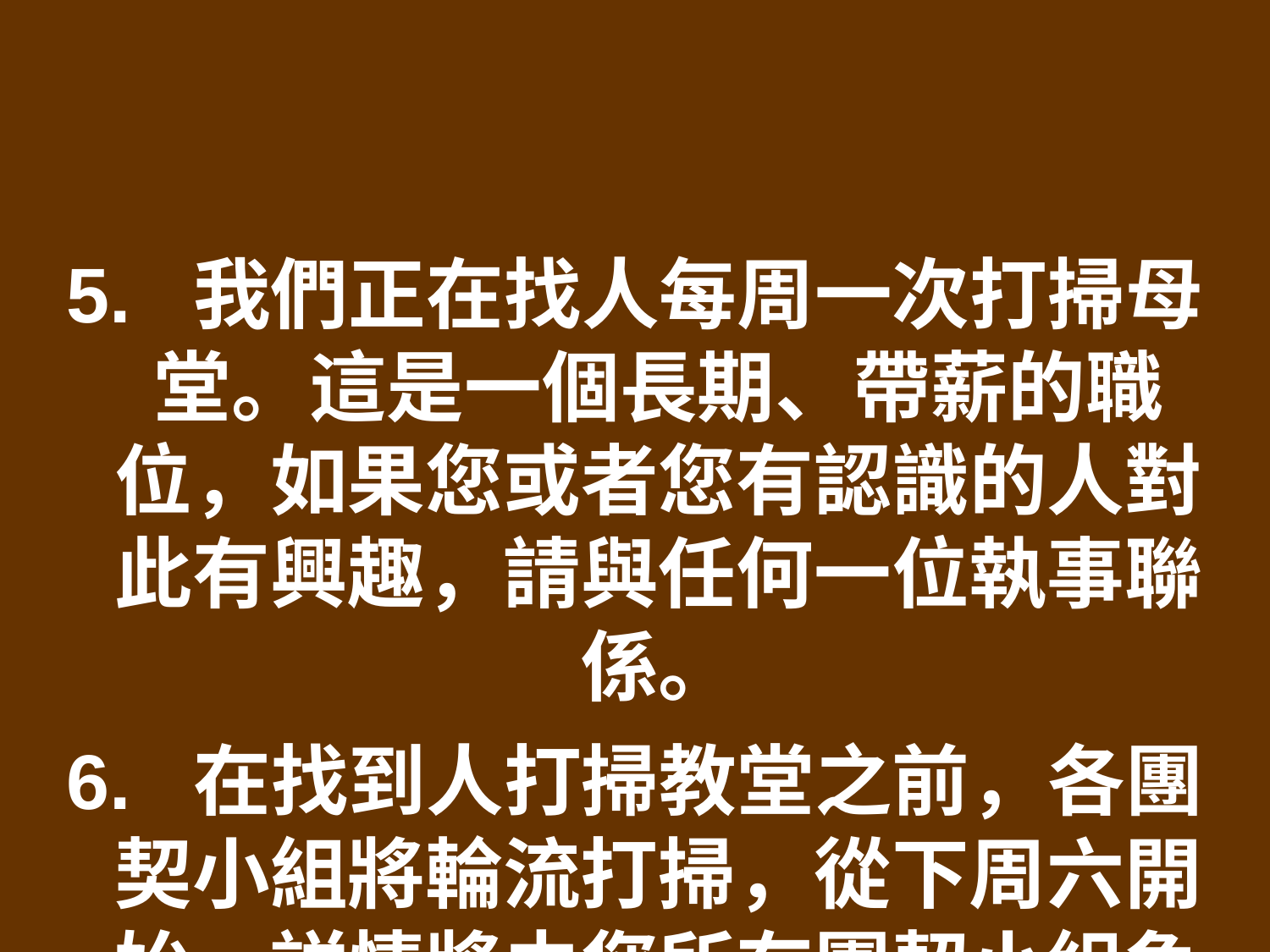

5.  我們正在找人每周一次打掃母堂。這是一個長期、帶薪的職位，如果您或者您有認識的人對此有興趣，請與任何一位執事聯係。
6.  在找到人打掃教堂之前，各團契小組將輪流打掃，從下周六開始。詳情將由您所在團契小組負責人傳達。